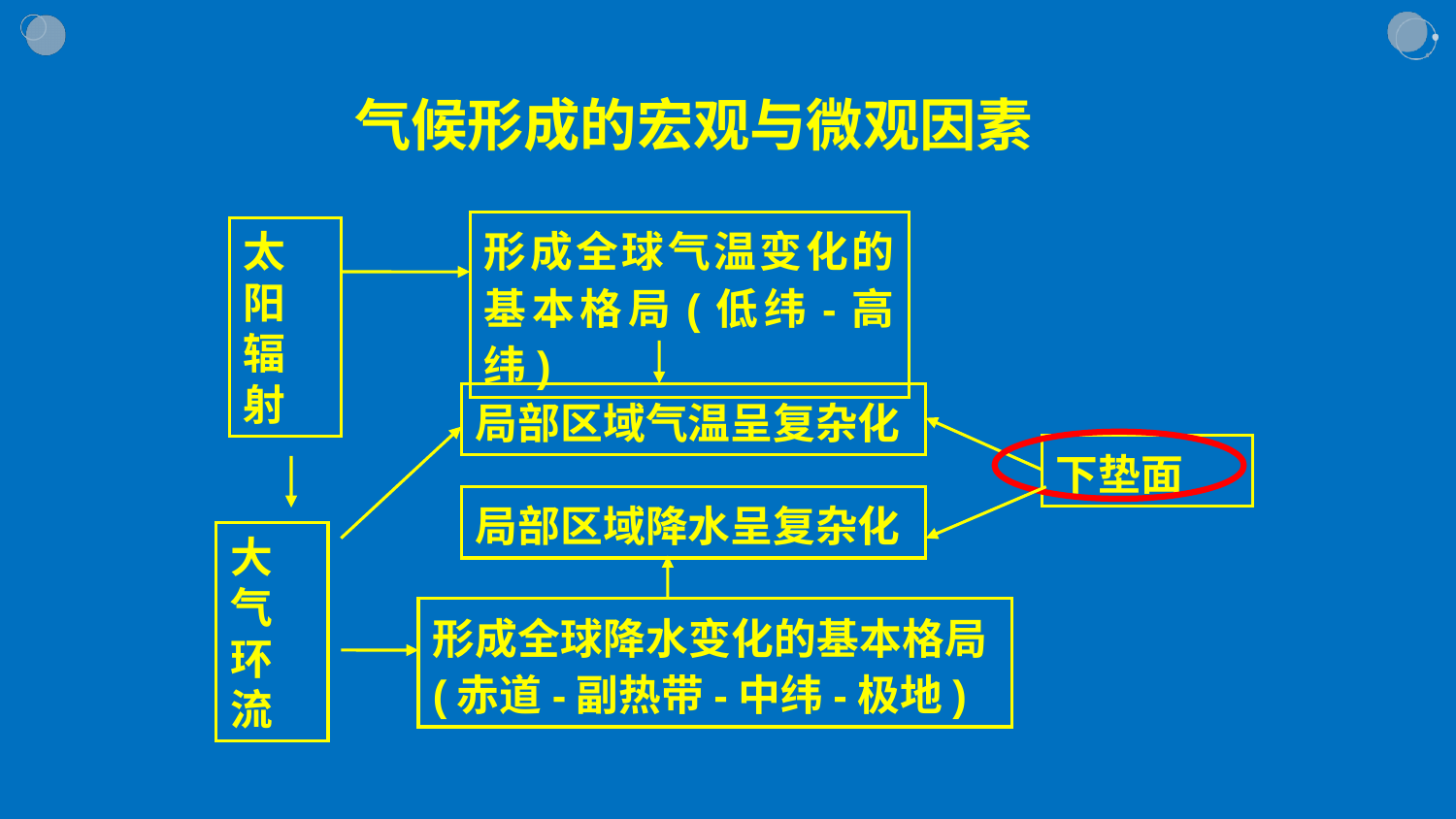

气候形成的宏观与微观因素
形成全球气温变化的基本格局(低纬-高纬)
太阳辐射

局部区域气温呈复杂化

下垫面

局部区域降水呈复杂化

大气环流

形成全球降水变化的基本格局(赤道-副热带-中纬-极地)